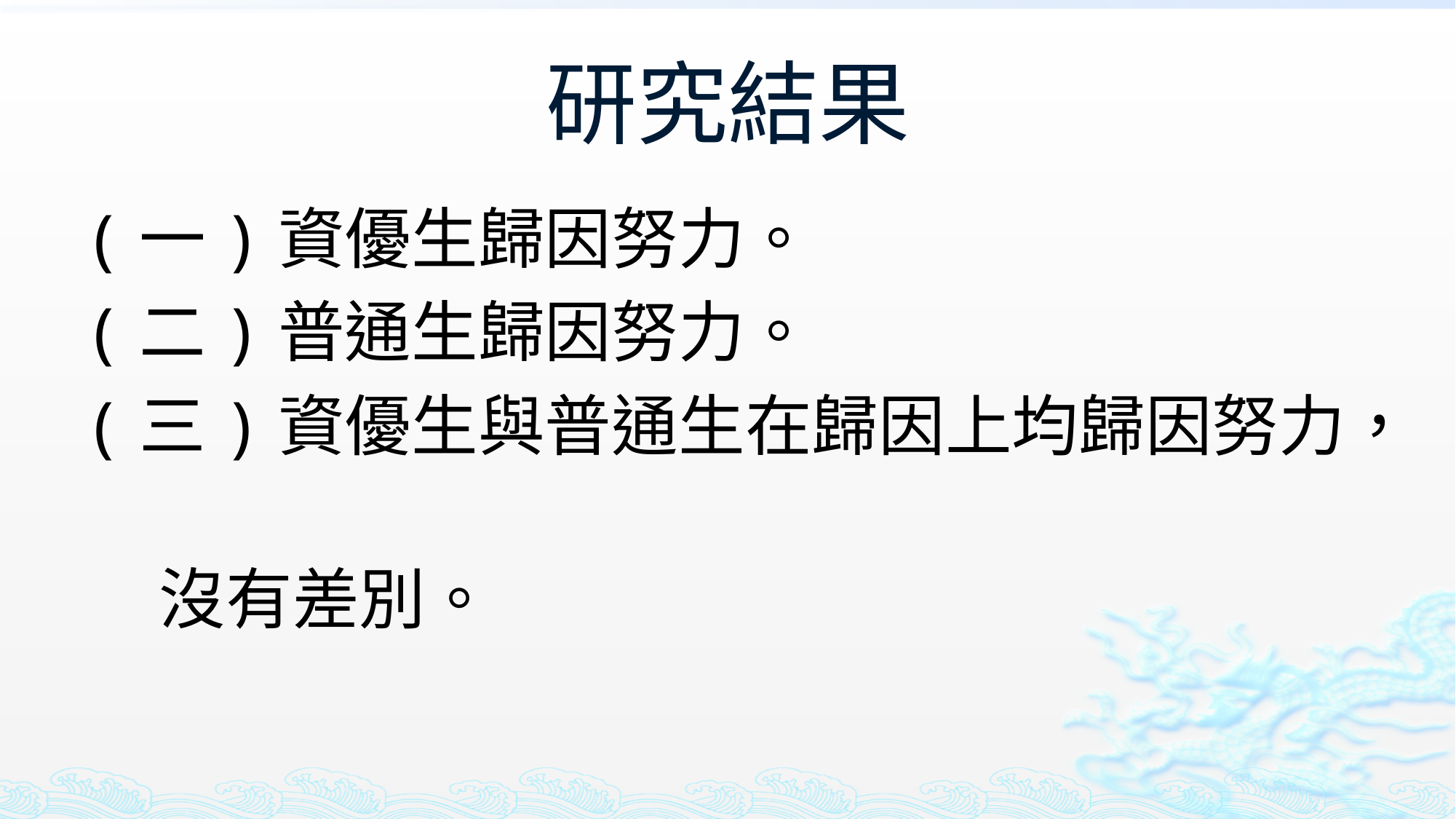

# 研究結果
(一)資優生歸因努力。
(二)普通生歸因努力。
(三)資優生與普通生在歸因上均歸因努力，
    沒有差別。